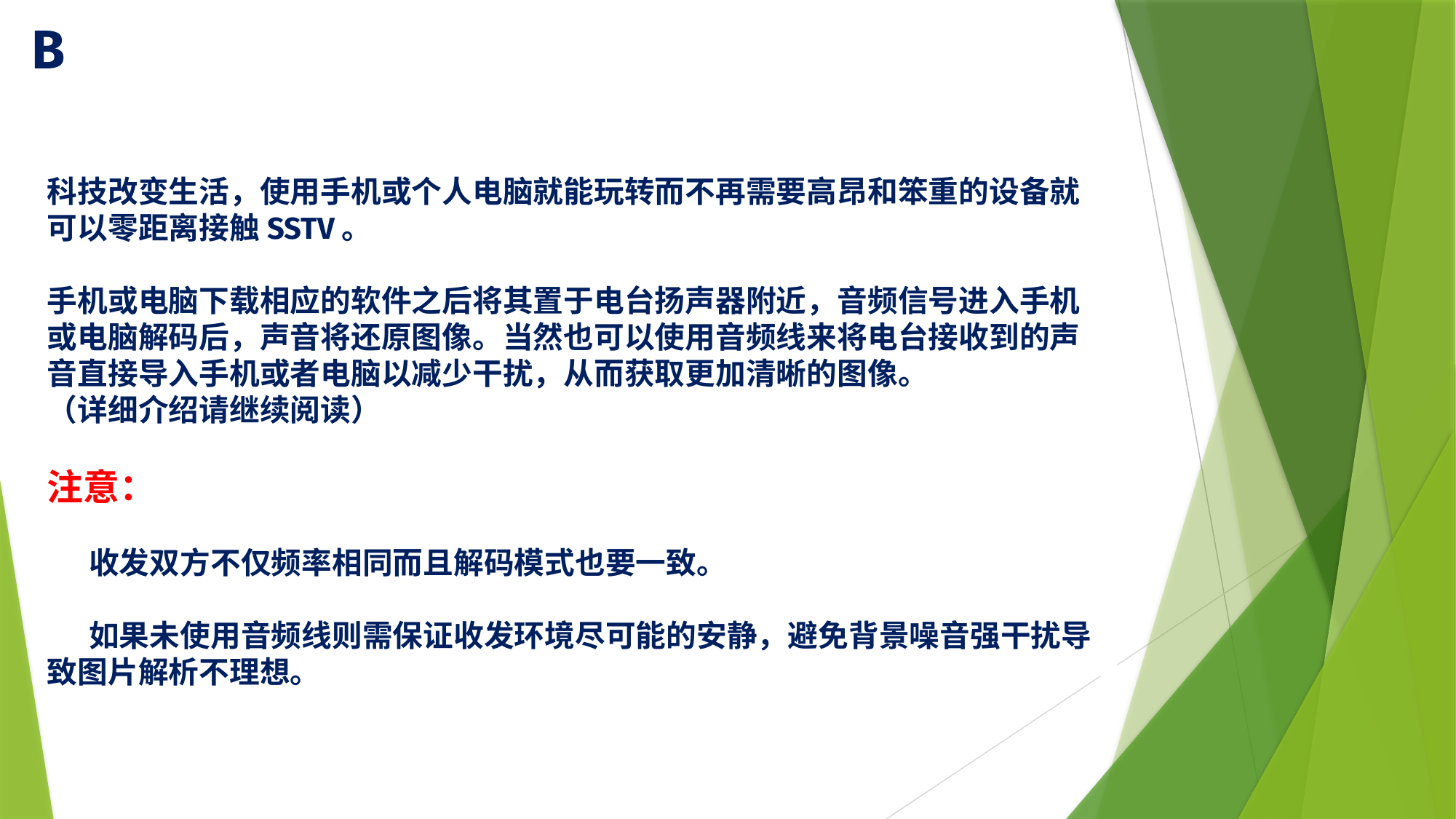

B

科技改变生活，使用手机或个人电脑就能玩转而不再需要高昂和笨重的设备就可以零距离接触SSTV。

手机或电脑下载相应的软件之后将其置于电台扬声器附近，音频信号进入手机或电脑解码后，声音将还原图像。当然也可以使用音频线来将电台接收到的声音直接导入手机或者电脑以减少干扰，从而获取更加清晰的图像。
（详细介绍请继续阅读）

注意：

     收发双方不仅频率相同而且解码模式也要一致。

     如果未使用音频线则需保证收发环境尽可能的安静，避免背景噪音强干扰导致图片解析不理想。

慢扫描电视（Slow-scan television）